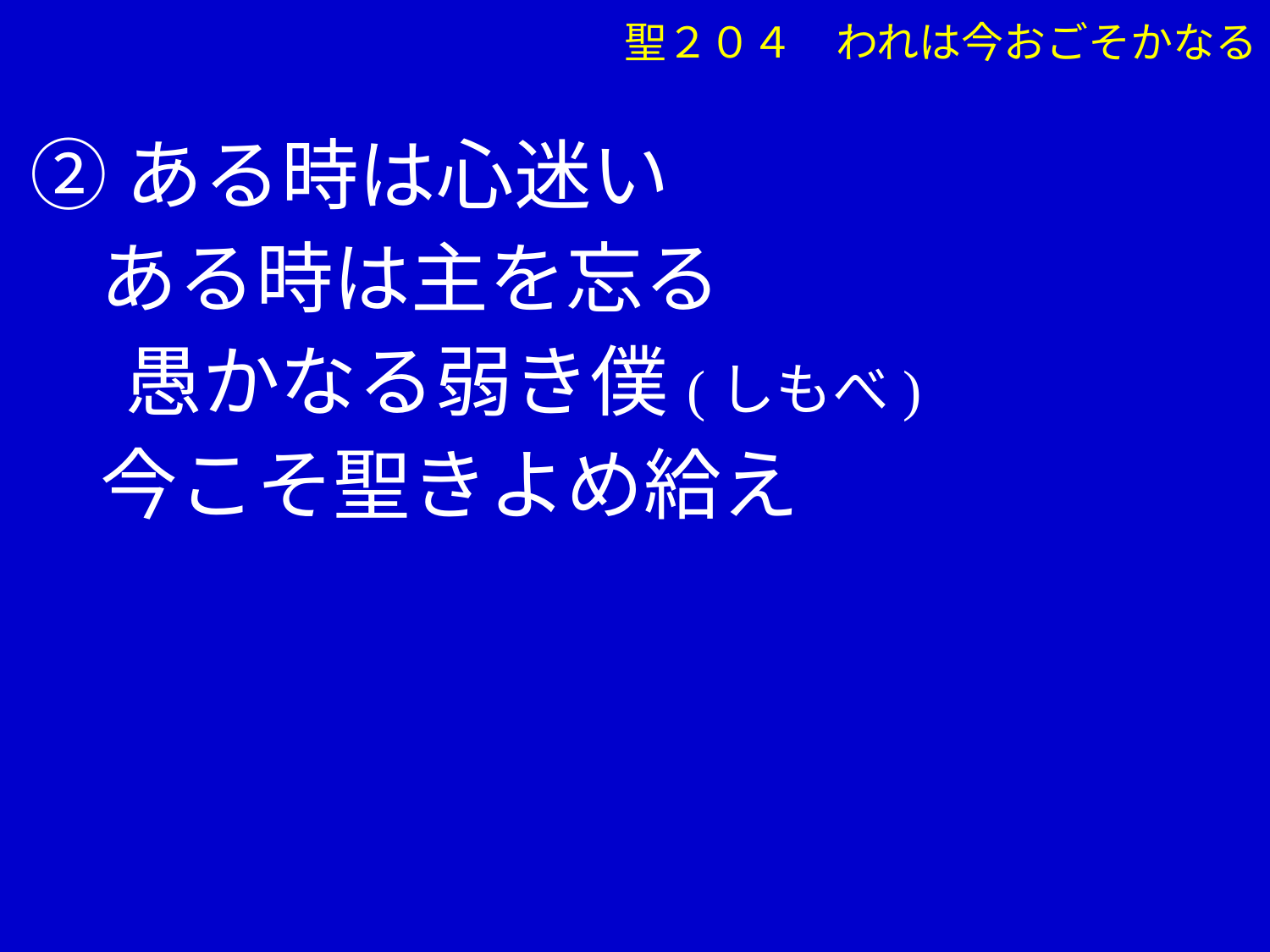

聖２０４　われは今おごそかなる
 ②ある時は心迷い
    ある時は主を忘る
　  愚かなる弱き僕(しもべ)
    今こそ聖きよめ給え